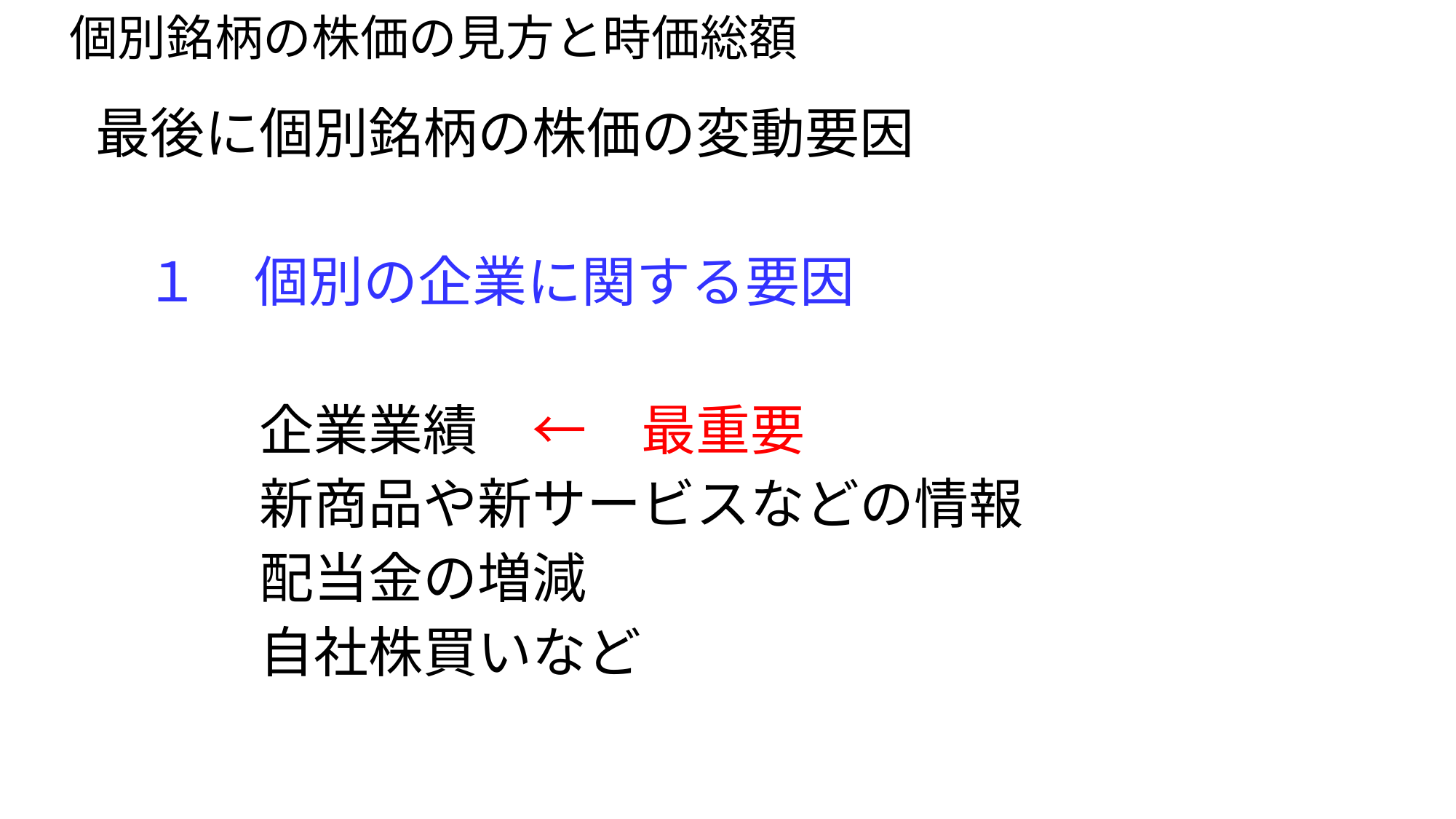

# 個別銘柄の株価の見方と時価総額
最後に個別銘柄の株価の変動要因

   １　個別の企業に関する要因

　　　企業業績　←　最重要
　　　新商品や新サービスなどの情報
　　　配当金の増減
　　　自社株買いなど